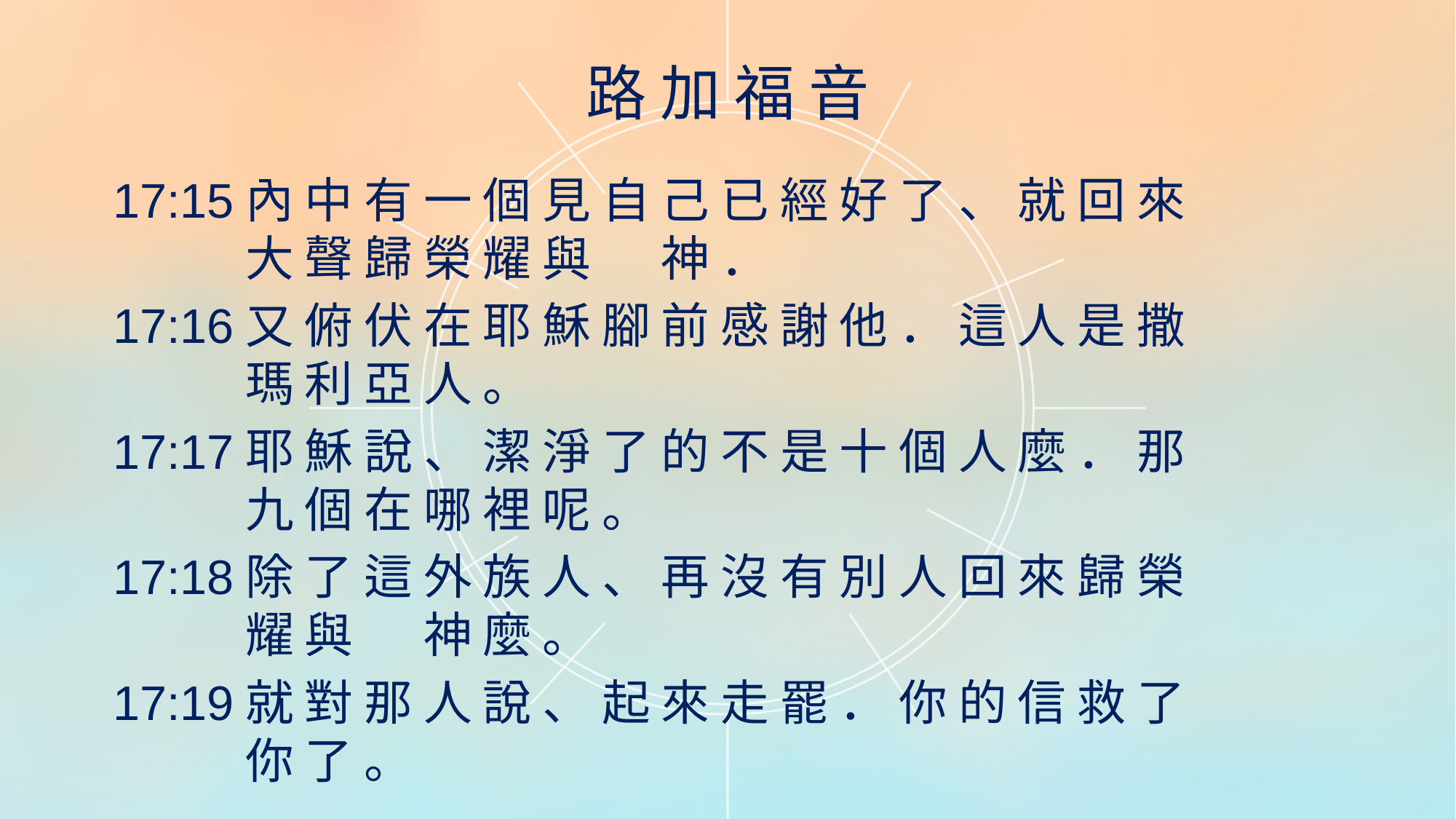

路 加 福 音
17:15	內 中 有 一 個 見 自 己 已 經 好 了 、 就 回 來 大 聲 歸 榮 耀 與 　 神 ．
17:16	又 俯 伏 在 耶 穌 腳 前 感 謝 他 ． 這 人 是 撒 瑪 利 亞 人 。
17:17	耶 穌 說 、 潔 淨 了 的 不 是 十 個 人 麼 ． 那 九 個 在 哪 裡 呢 。
17:18	除 了 這 外 族 人 、 再 沒 有 別 人 回 來 歸 榮 耀 與 　 神 麼 。
17:19	就 對 那 人 說 、 起 來 走 罷 ． 你 的 信 救 了 你 了 。